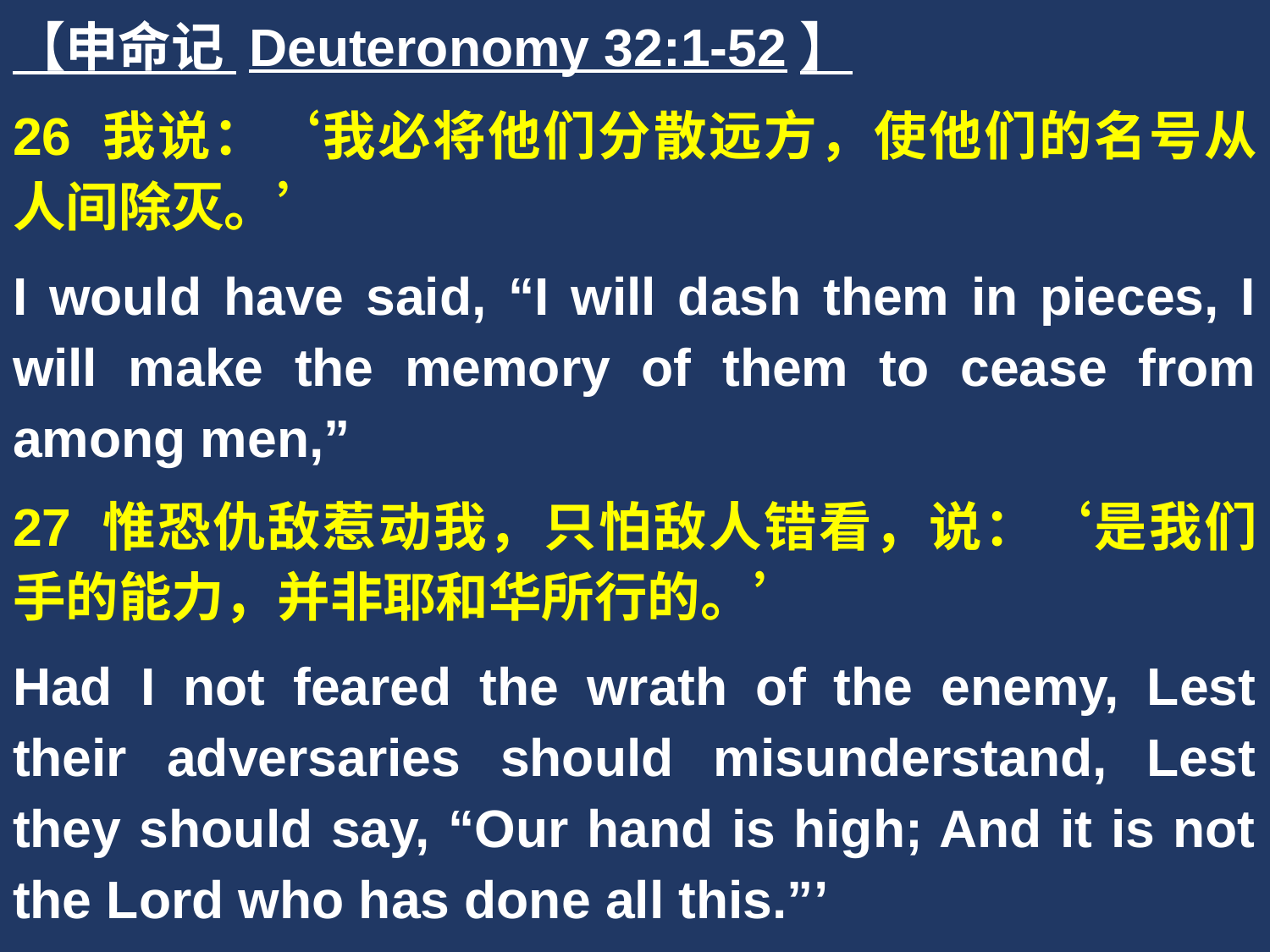

【申命记 Deuteronomy 32:1-52】
26 我说：‘我必将他们分散远方，使他们的名号从人间除灭。’
I would have said, “I will dash them in pieces, I will make the memory of them to cease from among men,”
27 惟恐仇敌惹动我，只怕敌人错看，说：‘是我们手的能力，并非耶和华所行的。’
Had I not feared the wrath of the enemy, Lest their adversaries should misunderstand, Lest they should say, “Our hand is high; And it is not the Lord who has done all this.”’